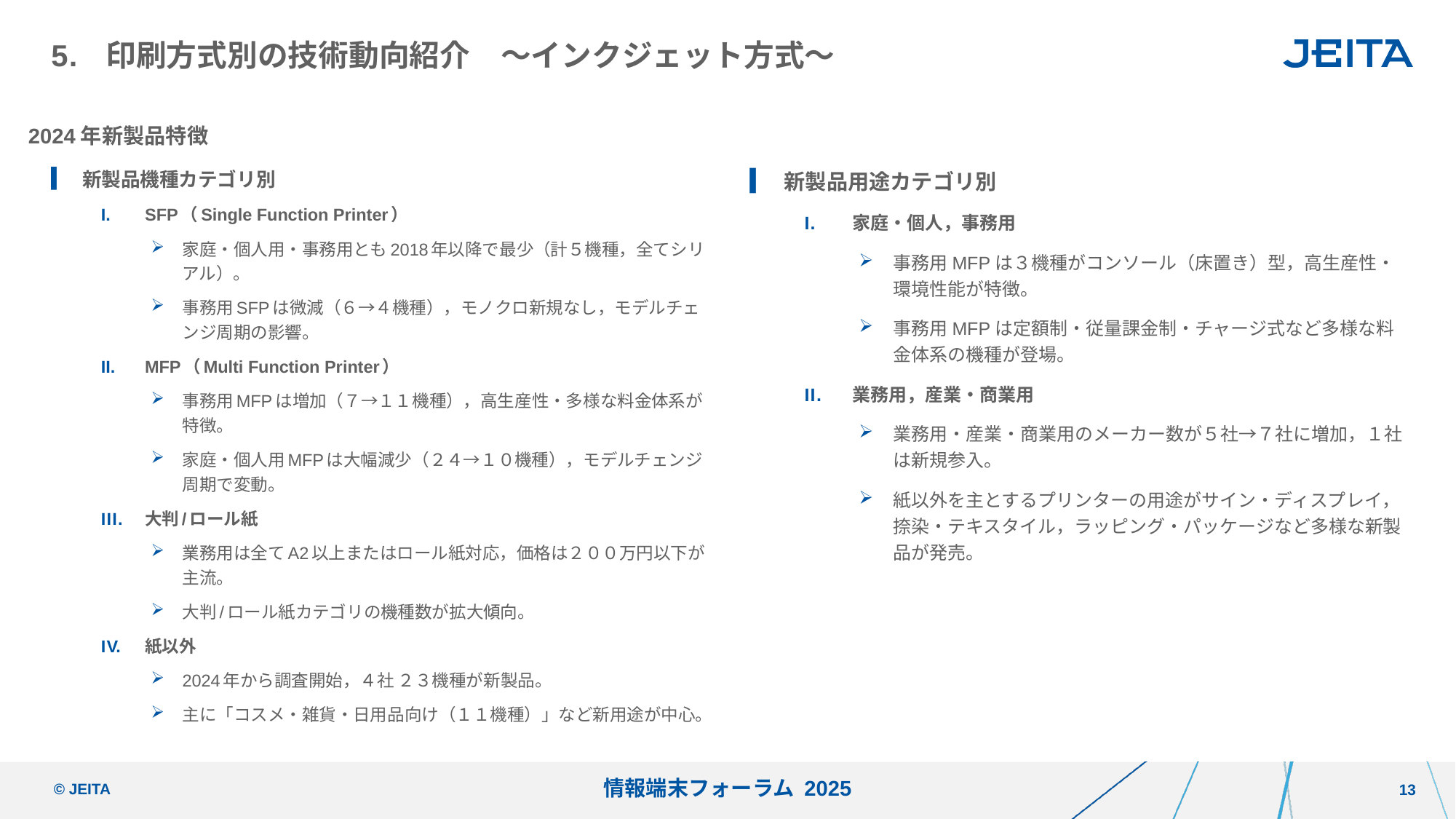

# 印刷方式別の技術動向紹介　～インクジェット方式～
2024年新製品特徴
新製品機種カテゴリ別
SFP（Single Function Printer）
家庭・個人用・事務用とも2018年以降で最少（計５機種，全てシリアル）。
事務用SFPは微減（６→４機種），モノクロ新規なし，モデルチェンジ周期の影響。
MFP（Multi Function Printer）
事務用MFPは増加（７→１１機種），高生産性・多様な料金体系が特徴。
家庭・個人用MFPは大幅減少（２４→１０機種），モデルチェンジ周期で変動。
大判/ロール紙
業務用は全てA2以上またはロール紙対応，価格は２００万円以下が主流。
大判/ロール紙カテゴリの機種数が拡大傾向。
紙以外
2024年から調査開始，４社 ２３機種が新製品。
主に「コスメ・雑貨・日用品向け（１１機種）」など新用途が中心。
新製品用途カテゴリ別
家庭・個人，事務用
事務用MFPは３機種がコンソール（床置き）型，高生産性・環境性能が特徴。
事務用MFPは定額制・従量課金制・チャージ式など多様な料金体系の機種が登場。
業務用，産業・商業用
業務用・産業・商業用のメーカー数が５社→７社に増加，１社は新規参入。
紙以外を主とするプリンターの用途がサイン・ディスプレイ，捺染・テキスタイル，ラッピング・パッケージなど多様な新製品が発売。
情報端末フォーラム 2025
© JEITA